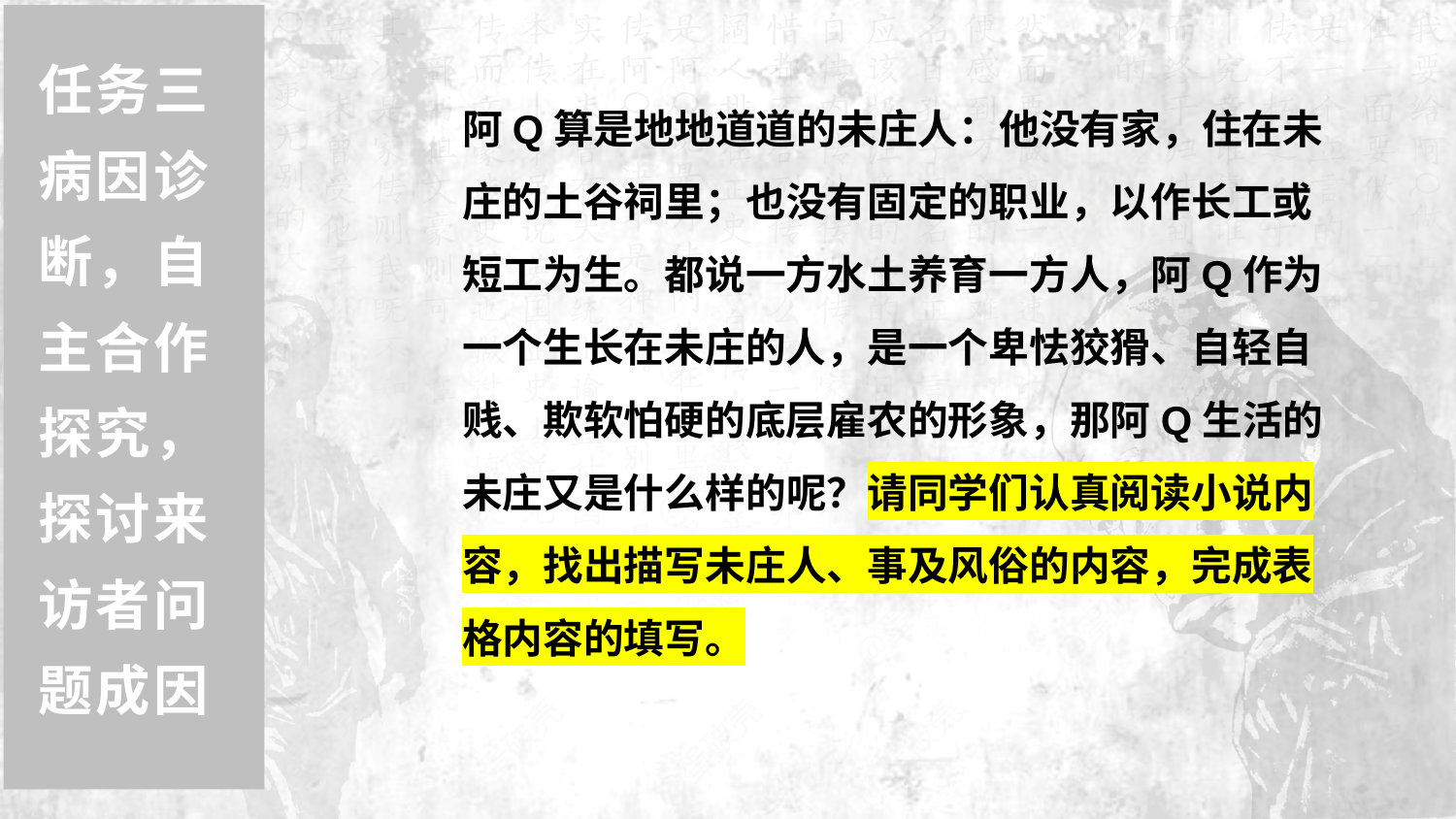

任务三 病因诊断，自主合作探究，探讨来访者问题成因

#
阿Q算是地地道道的未庄人：他没有家，住在未庄的土谷祠里；也没有固定的职业，以作长工或短工为生。都说一方水土养育一方人，阿Q作为一个生长在未庄的人，是一个卑怯狡猾、自轻自贱、欺软怕硬的底层雇农的形象，那阿Q生活的未庄又是什么样的呢？请同学们认真阅读小说内容，找出描写未庄人、事及风俗的内容，完成表格内容的填写。